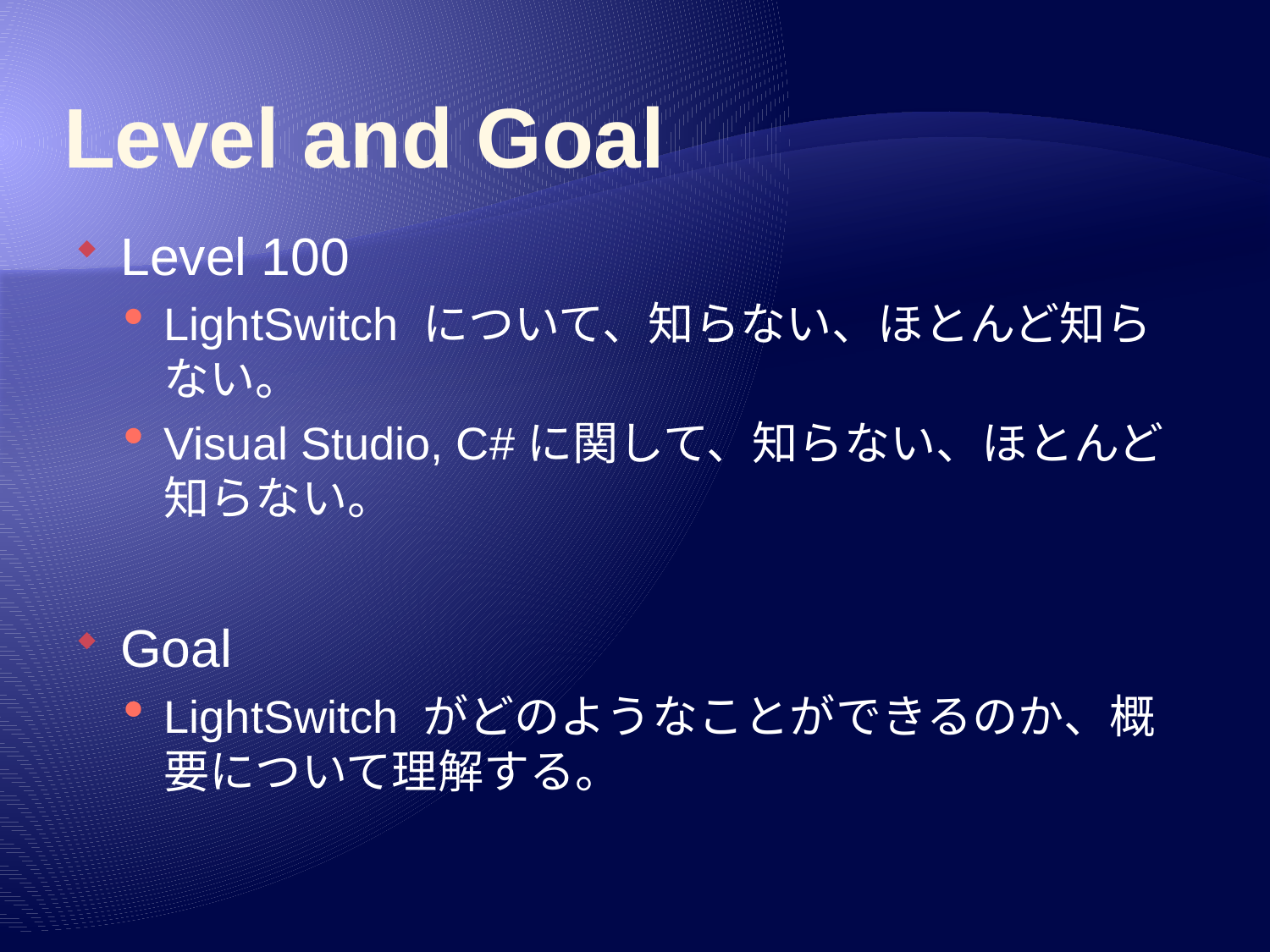

# Level and Goal
Level 100
LightSwitch について、知らない、ほとんど知らない。
Visual Studio, C#に関して、知らない、ほとんど知らない。

Goal
LightSwitch がどのようなことができるのか、概要について理解する。